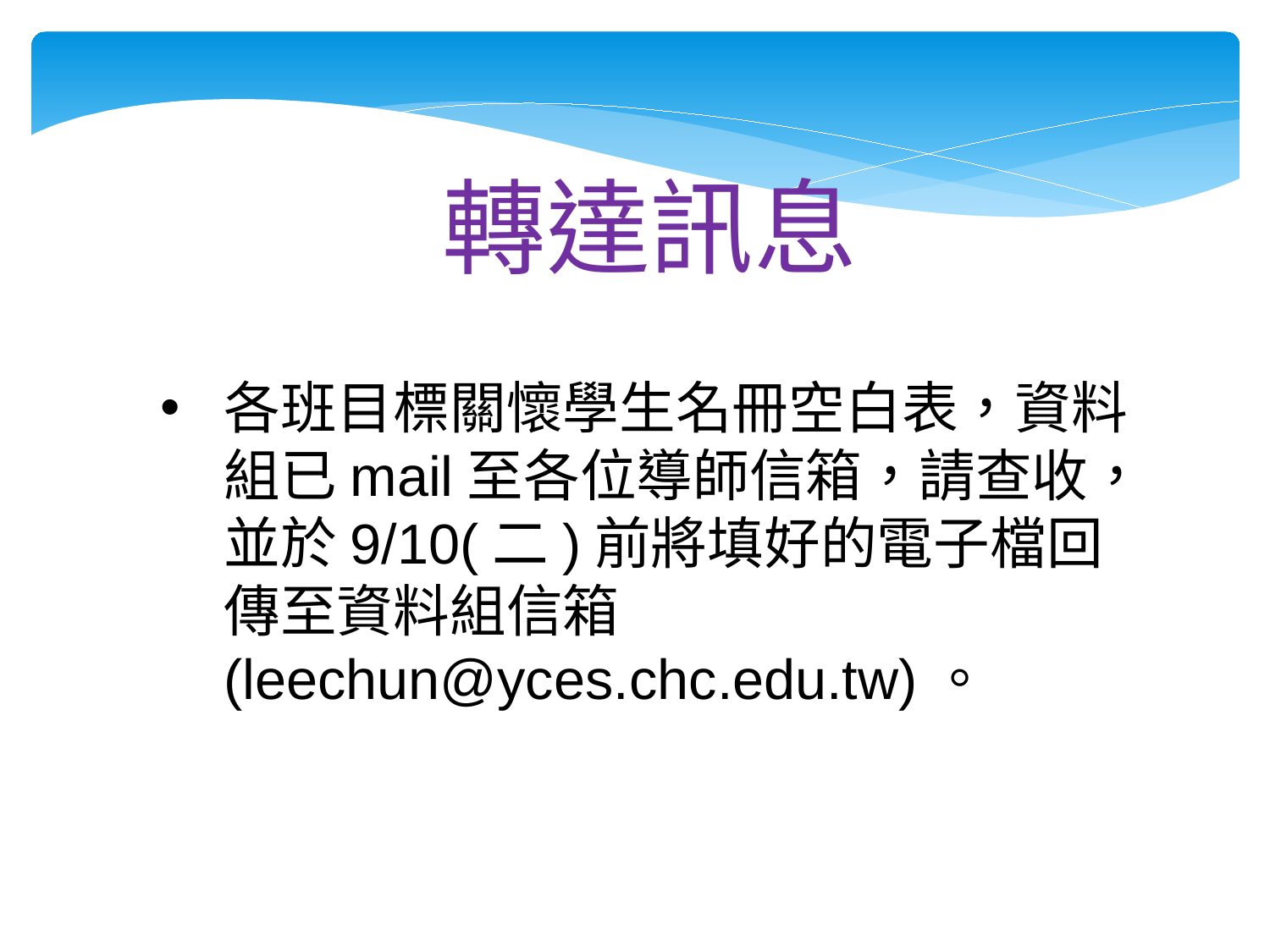

轉達訊息
各班目標關懷學生名冊空白表，資料組已mail至各位導師信箱，請查收，並於9/10(二)前將填好的電子檔回傳至資料組信箱(leechun@yces.chc.edu.tw)。